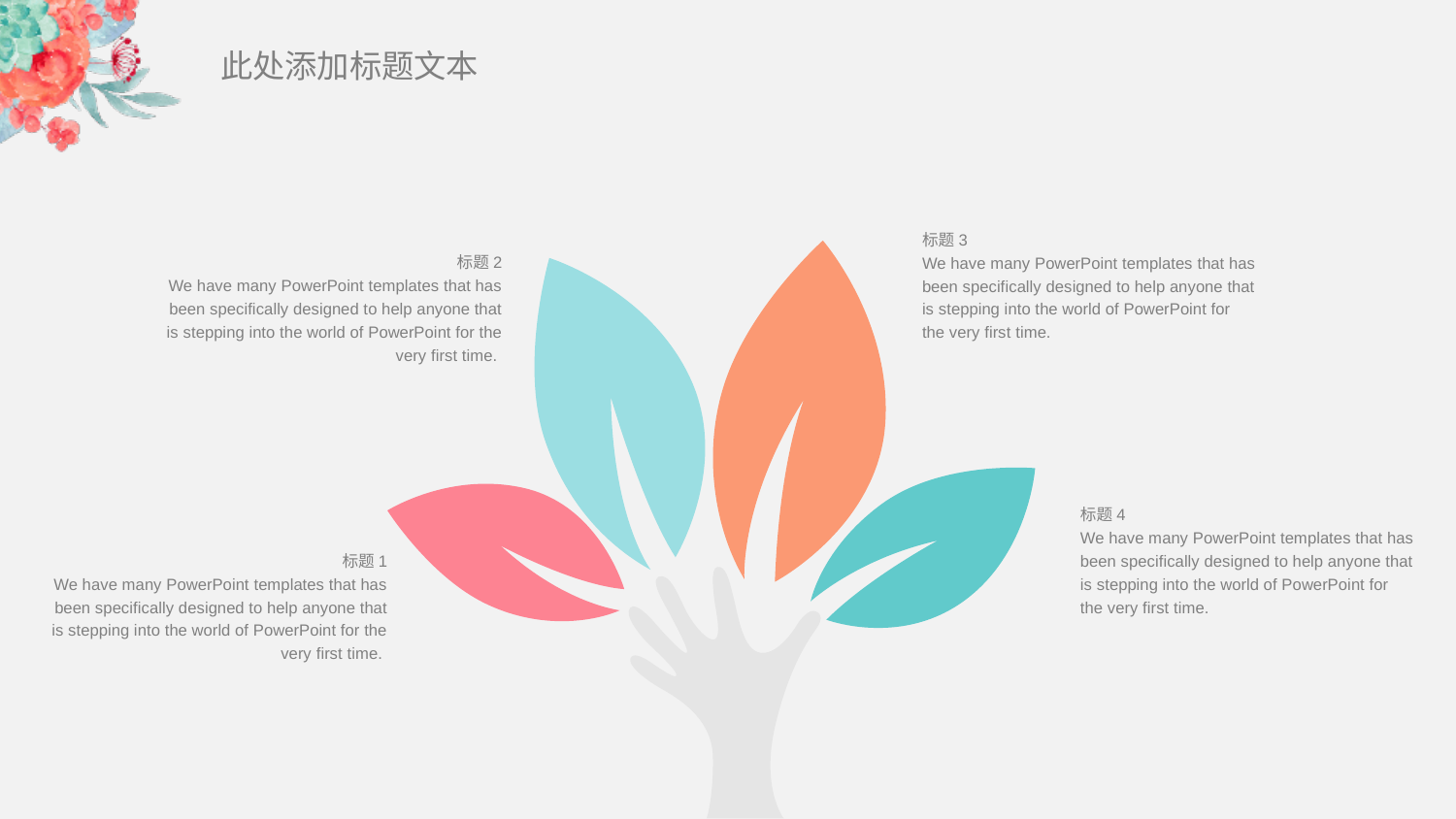

此处添加标题文本
标题3
We have many PowerPoint templates that has been specifically designed to help anyone that is stepping into the world of PowerPoint for the very first time.

标题2
We have many PowerPoint templates that has been specifically designed to help anyone that is stepping into the world of PowerPoint for the very first time.

标题4
We have many PowerPoint templates that has been specifically designed to help anyone that is stepping into the world of PowerPoint for the very first time.
标题1
We have many PowerPoint templates that has been specifically designed to help anyone that is stepping into the world of PowerPoint for the very first time.